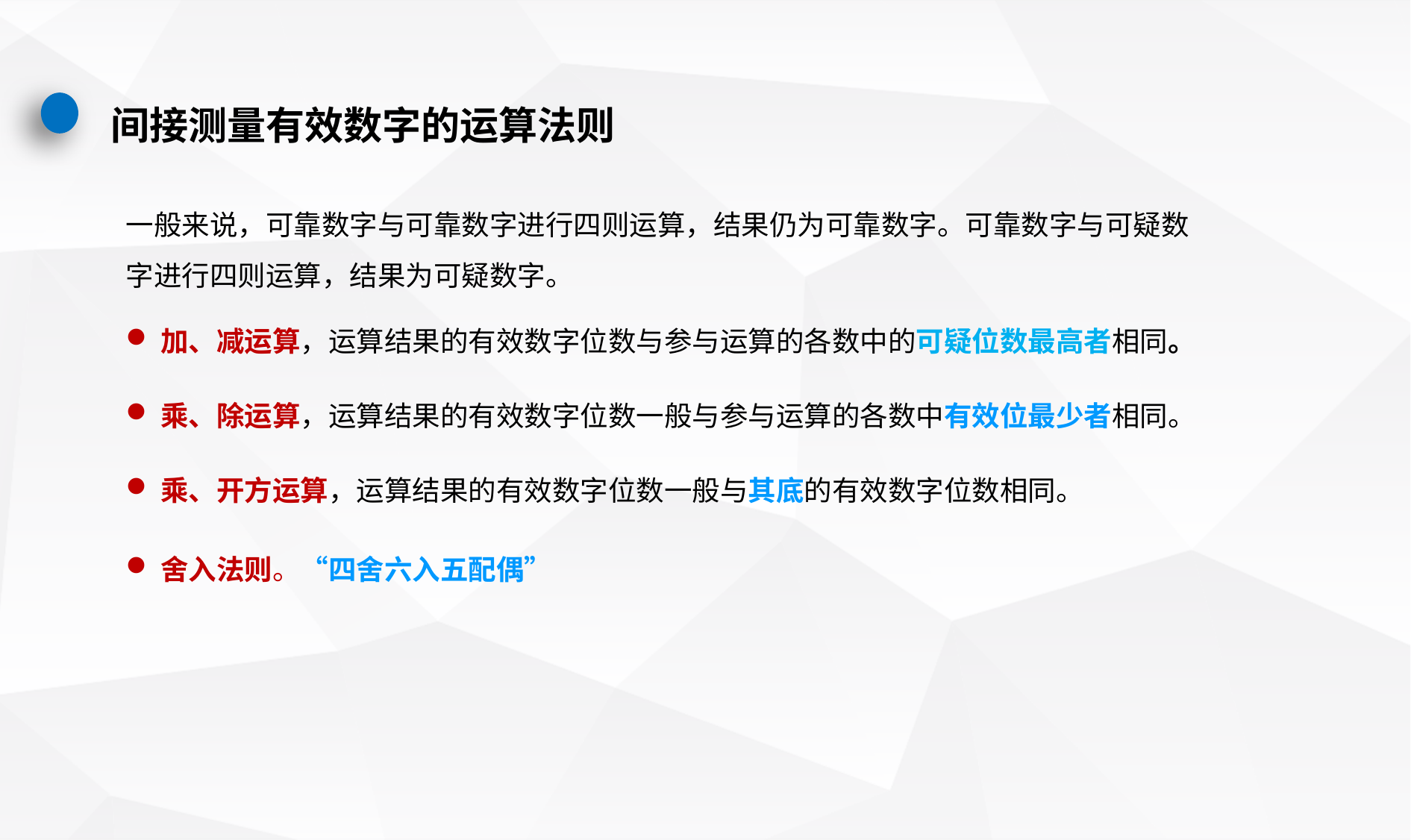

间接测量有效数字的运算法则

一般来说，可靠数字与可靠数字进行四则运算，结果仍为可靠数字。可靠数字与可疑数字进行四则运算，结果为可疑数字。
加、减运算，运算结果的有效数字位数与参与运算的各数中的可疑位数最高者相同。
乘、除运算，运算结果的有效数字位数一般与参与运算的各数中有效位最少者相同。
乘、开方运算，运算结果的有效数字位数一般与其底的有效数字位数相同。
舍入法则。“四舍六入五配偶”